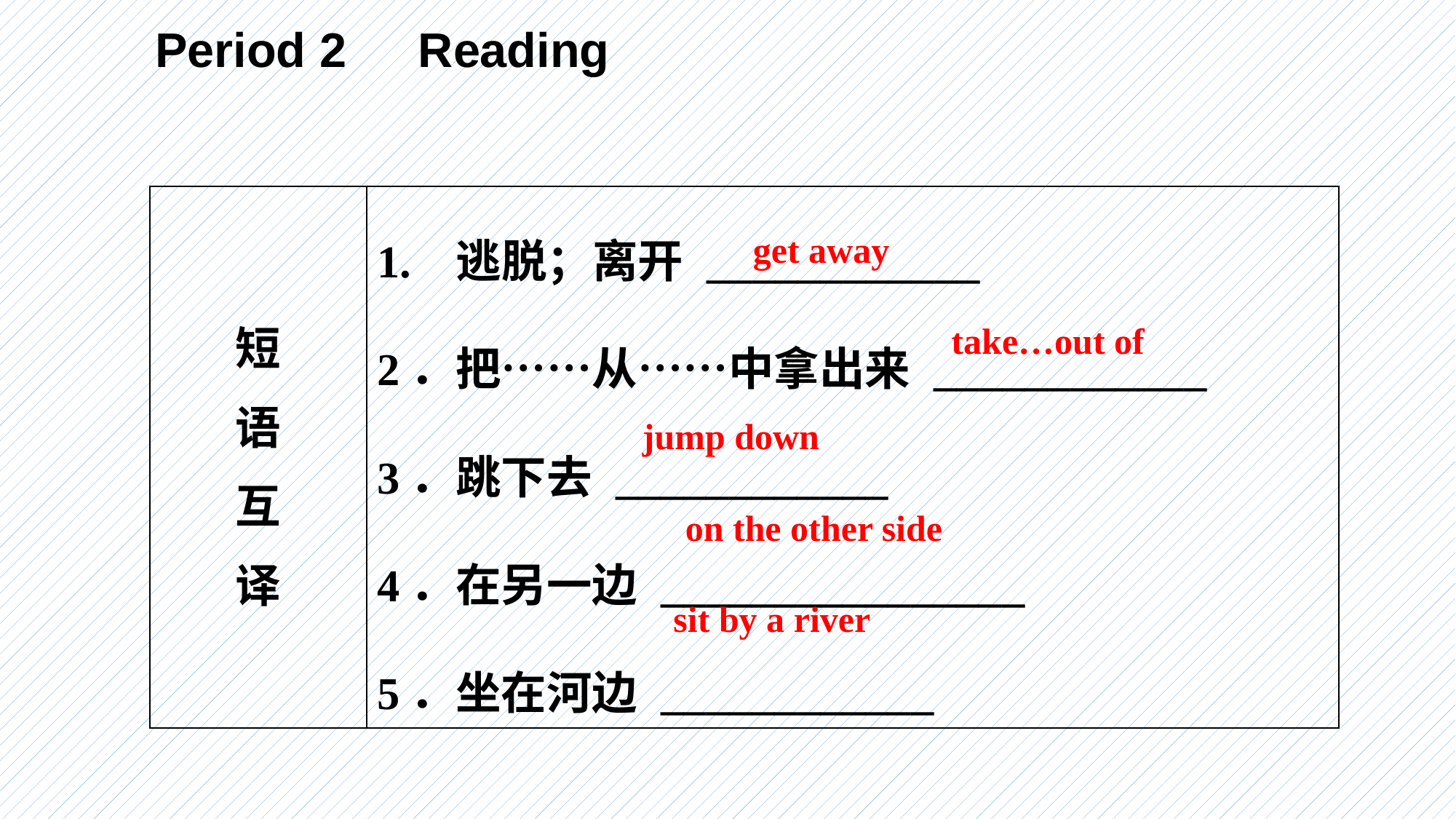

Period 2　Reading
| 短 语 互 译 | 1. 逃脱；离开 \_\_\_\_\_\_\_\_\_\_\_\_ 2．把……从……中拿出来 \_\_\_\_\_\_\_\_\_\_\_\_ 3．跳下去 \_\_\_\_\_\_\_\_\_\_\_\_ 4．在另一边 \_\_\_\_\_\_\_\_\_\_\_\_\_\_\_\_ 5．坐在河边 \_\_\_\_\_\_\_\_\_\_\_\_ |
| --- | --- |
get away
take…out of

jump down
on the other side
sit by a river